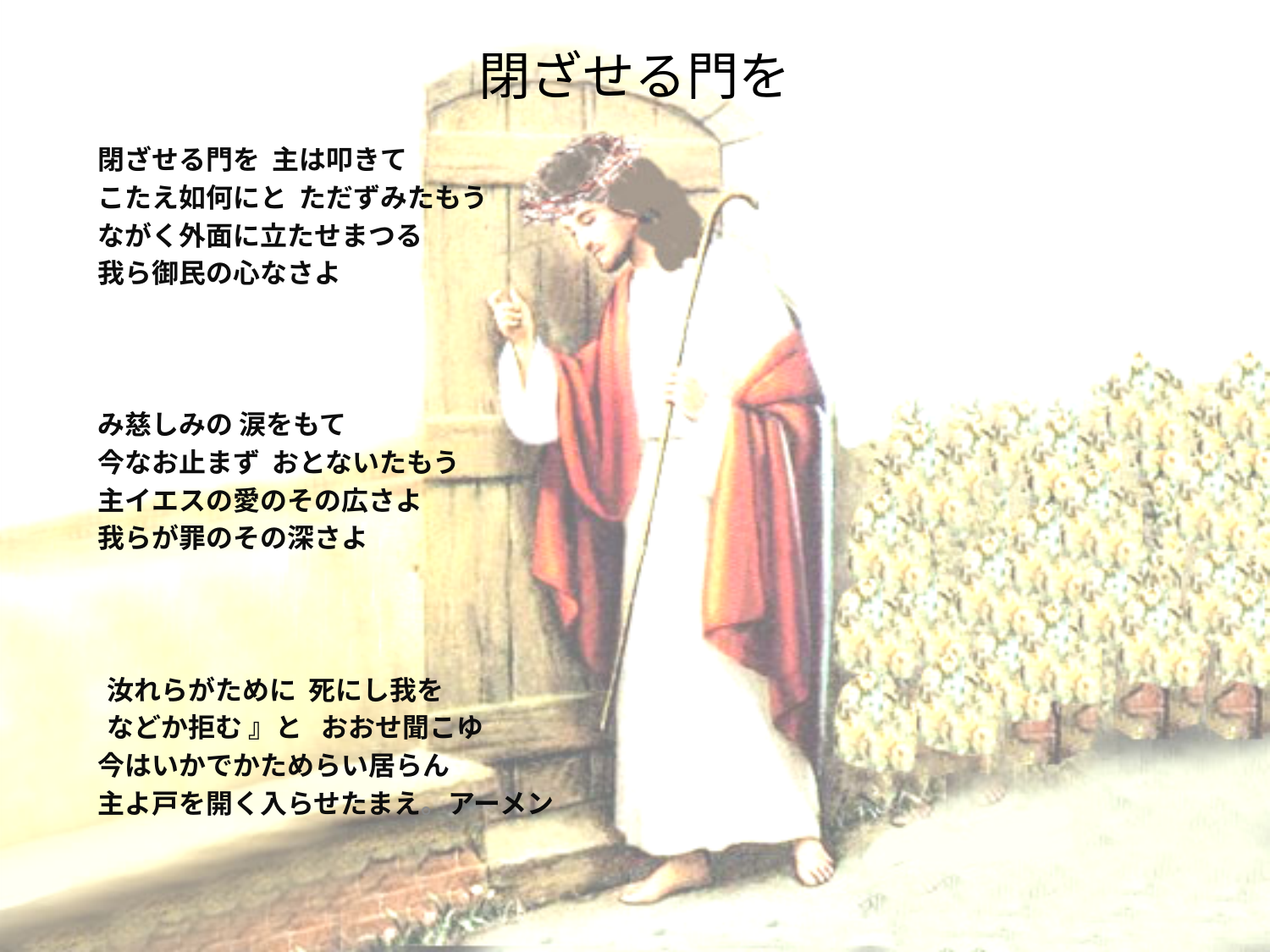

# 閉ざせる門を
閉ざせる門を  主は叩きて
こたえ如何にと  ただずみたもう
ながく外面に立たせまつる
我ら御民の心なさよ

み慈しみの 涙をもて
今なお止まず  おとないたもう
主イエスの愛のその広さよ
我らが罪のその深さよ

 汝れらがために  死にし我を
 などか拒む 』と   おおせ聞こゆ
今はいかでかためらい居らん
主よ戸を開く入らせたまえ。アーメン